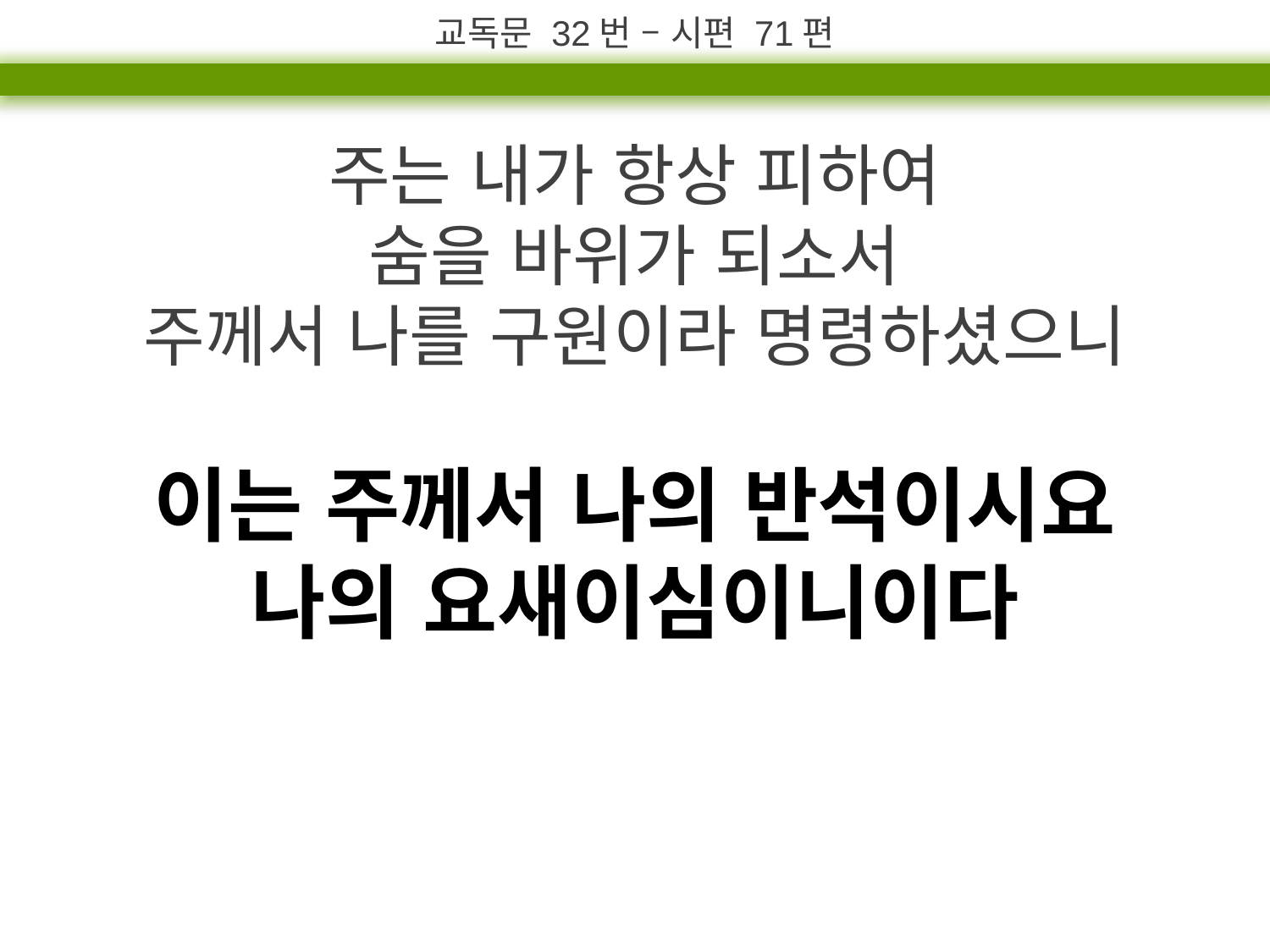

교독문 32번 – 시편 71편

주는 내가 항상 피하여
숨을 바위가 되소서
주께서 나를 구원이라 명령하셨으니
이는 주께서 나의 반석이시요
나의 요새이심이니이다